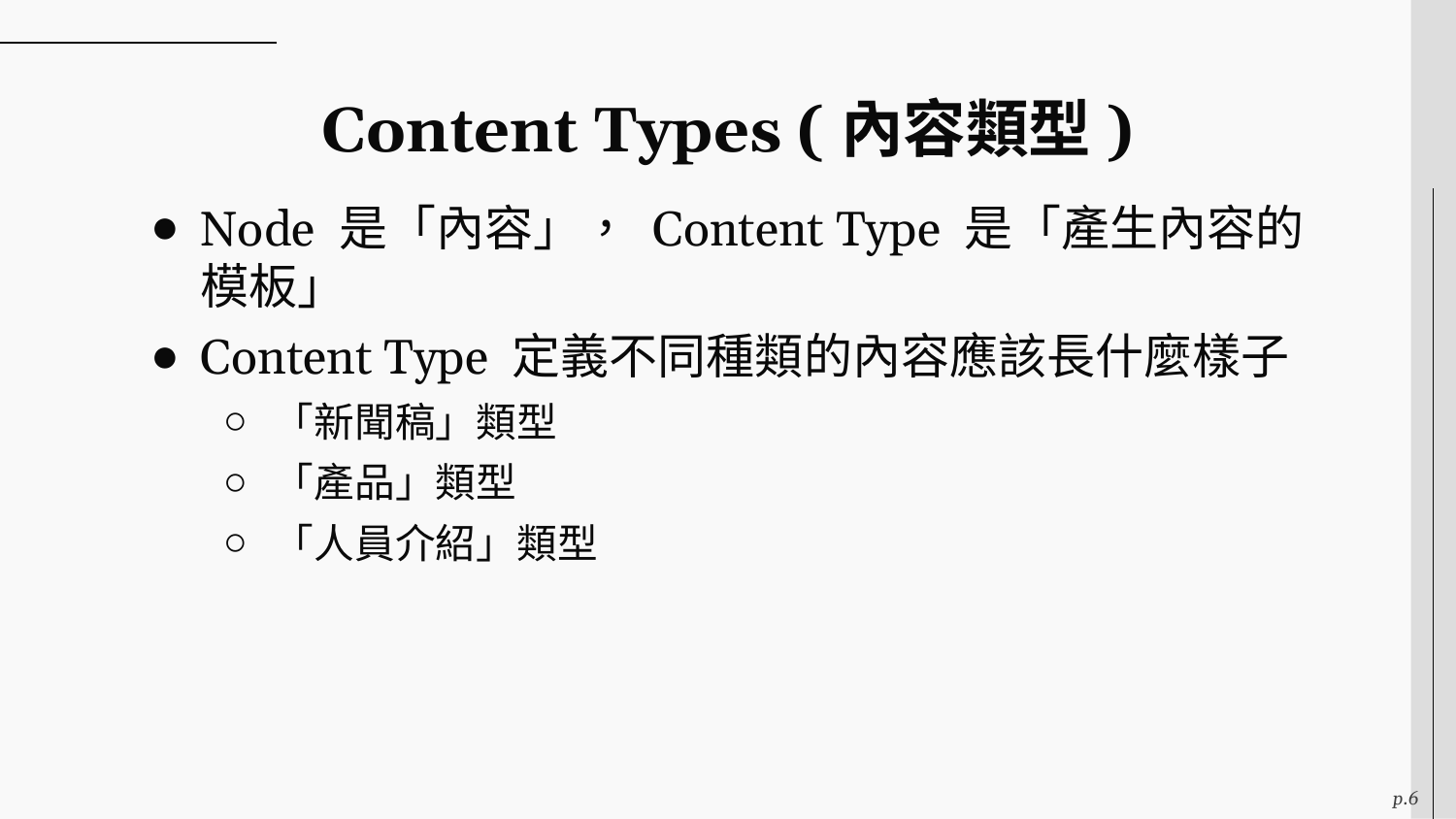

# Content Types (內容類型)
Node 是「內容」， Content Type 是「產生內容的模板」
Content Type 定義不同種類的內容應該長什麼樣子
「新聞稿」類型
「產品」類型
「人員介紹」類型
p.6